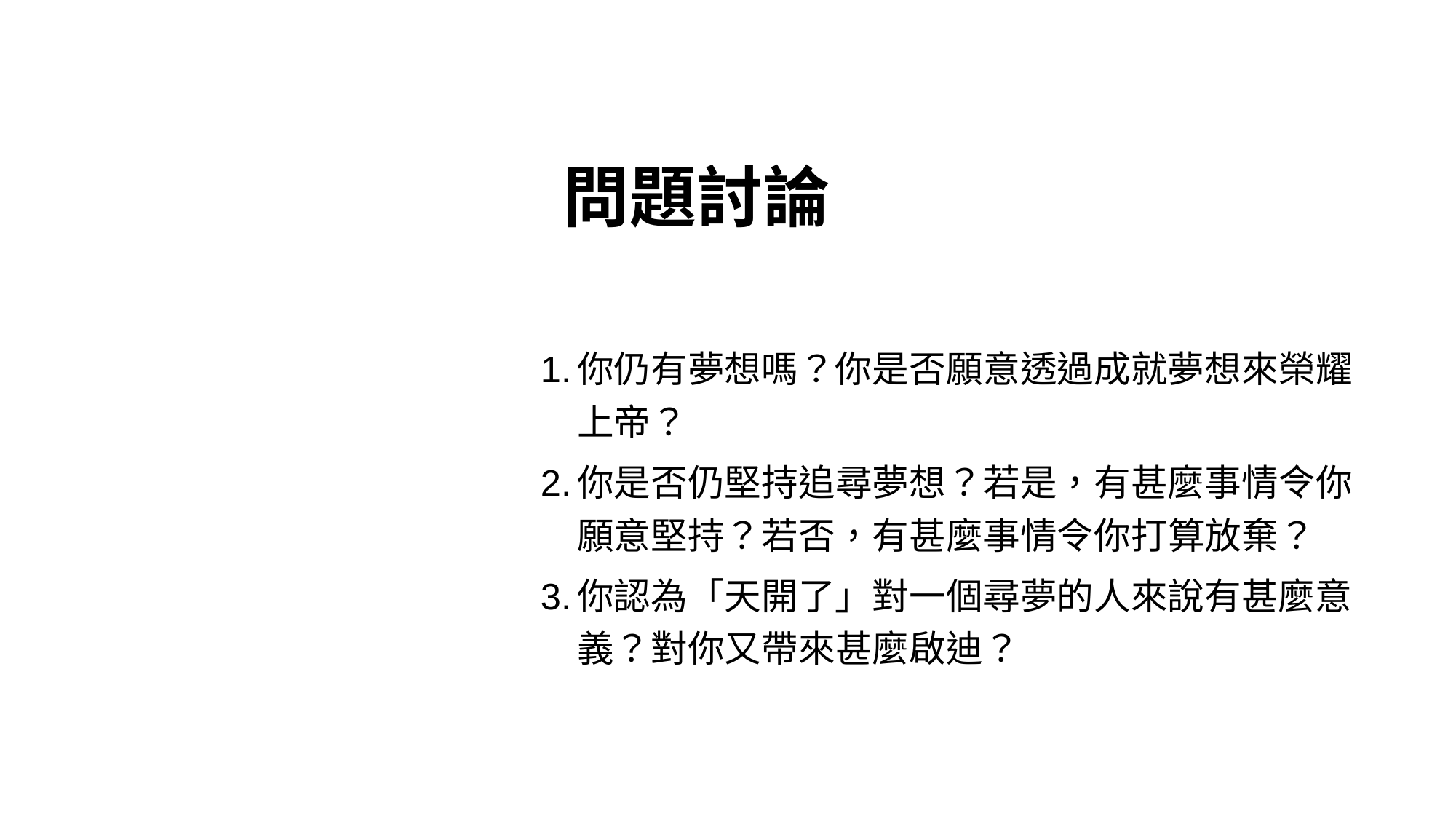

# 問題討論
你仍有夢想嗎？你是否願意透過成就夢想來榮耀上帝？
你是否仍堅持追尋夢想？若是，有甚麼事情令你願意堅持？若否，有甚麼事情令你打算放棄？
你認為「天開了」對一個尋夢的人來說有甚麼意義？對你又帶來甚麼啟迪？